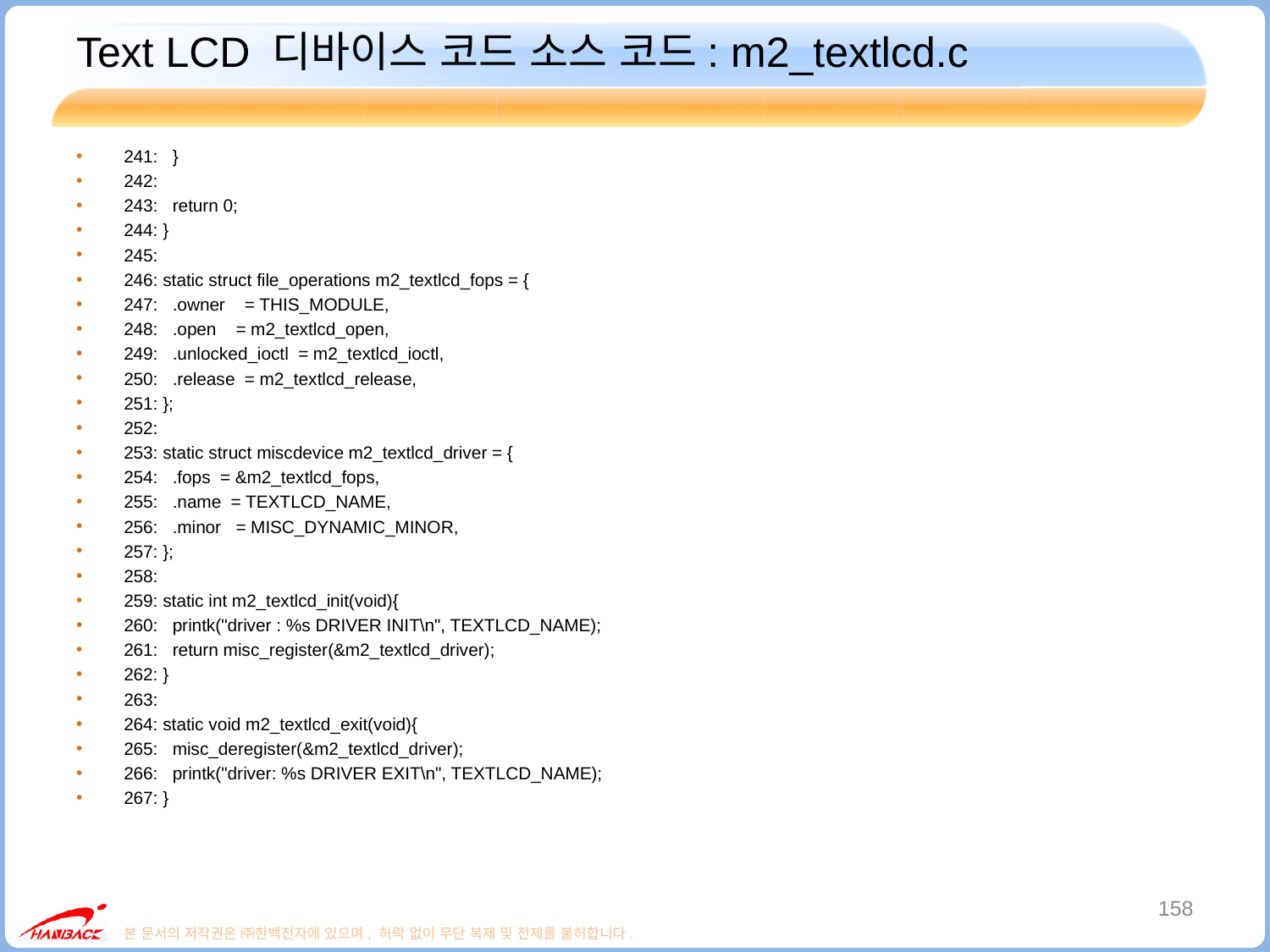

# Text LCD 디바이스 코드 소스 코드: m2_textlcd.c
241:   }
242:
243:   return 0;
244: }
245:
246: static struct file_operations m2_textlcd_fops = {
247:   .owner    = THIS_MODULE,
248:   .open    = m2_textlcd_open,
249:   .unlocked_ioctl  = m2_textlcd_ioctl,
250:   .release  = m2_textlcd_release,
251: };
252:
253: static struct miscdevice m2_textlcd_driver = {
254:   .fops  = &m2_textlcd_fops,
255:   .name  = TEXTLCD_NAME,
256:   .minor   = MISC_DYNAMIC_MINOR,
257: };
258:
259: static int m2_textlcd_init(void){
260:   printk("driver : %s DRIVER INIT\n", TEXTLCD_NAME);
261:   return misc_register(&m2_textlcd_driver);
262: }
263:
264: static void m2_textlcd_exit(void){
265:   misc_deregister(&m2_textlcd_driver);
266:   printk("driver: %s DRIVER EXIT\n", TEXTLCD_NAME);
267: }
158